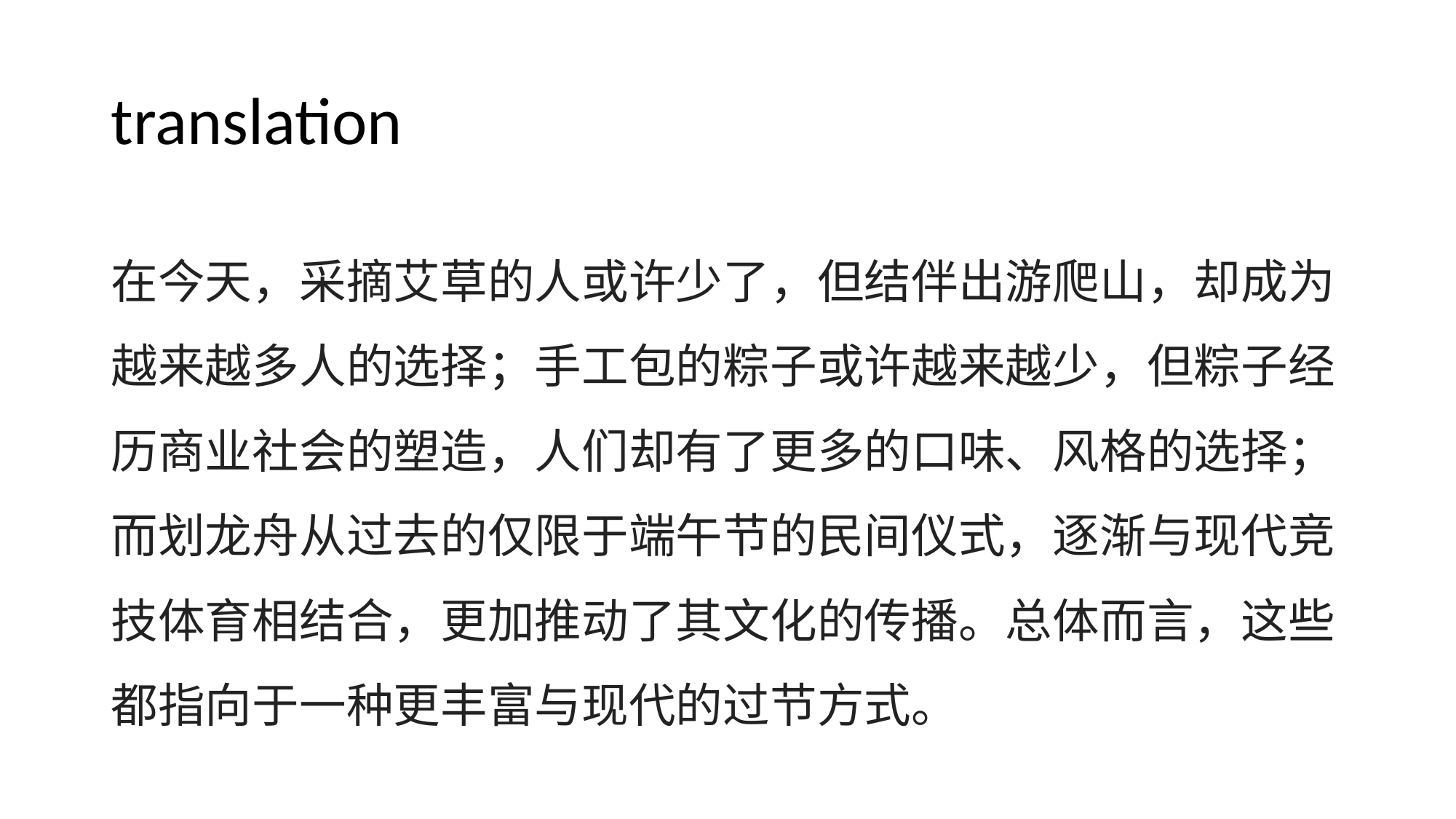

# translation
在今天，采摘艾草的人或许少了，但结伴出游爬山，却成为越来越多人的选择；手工包的粽子或许越来越少，但粽子经历商业社会的塑造，人们却有了更多的口味、风格的选择；而划龙舟从过去的仅限于端午节的民间仪式，逐渐与现代竞技体育相结合，更加推动了其文化的传播。总体而言，这些都指向于一种更丰富与现代的过节方式。